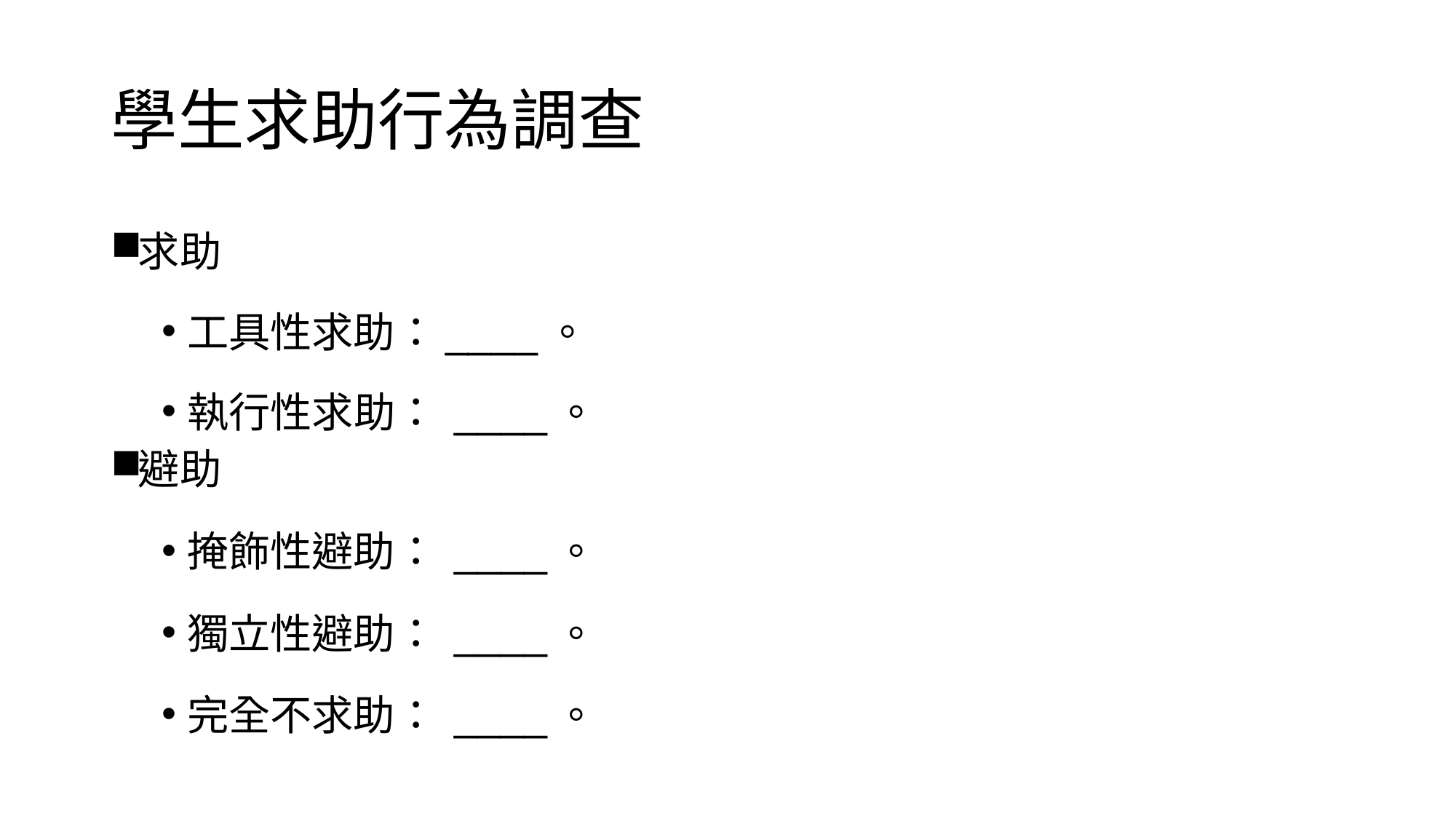

# 學生求助行為調查
求助
工具性求助：____。
執行性求助： ____。
避助
掩飾性避助： ____。
獨立性避助： ____。
完全不求助： ____。